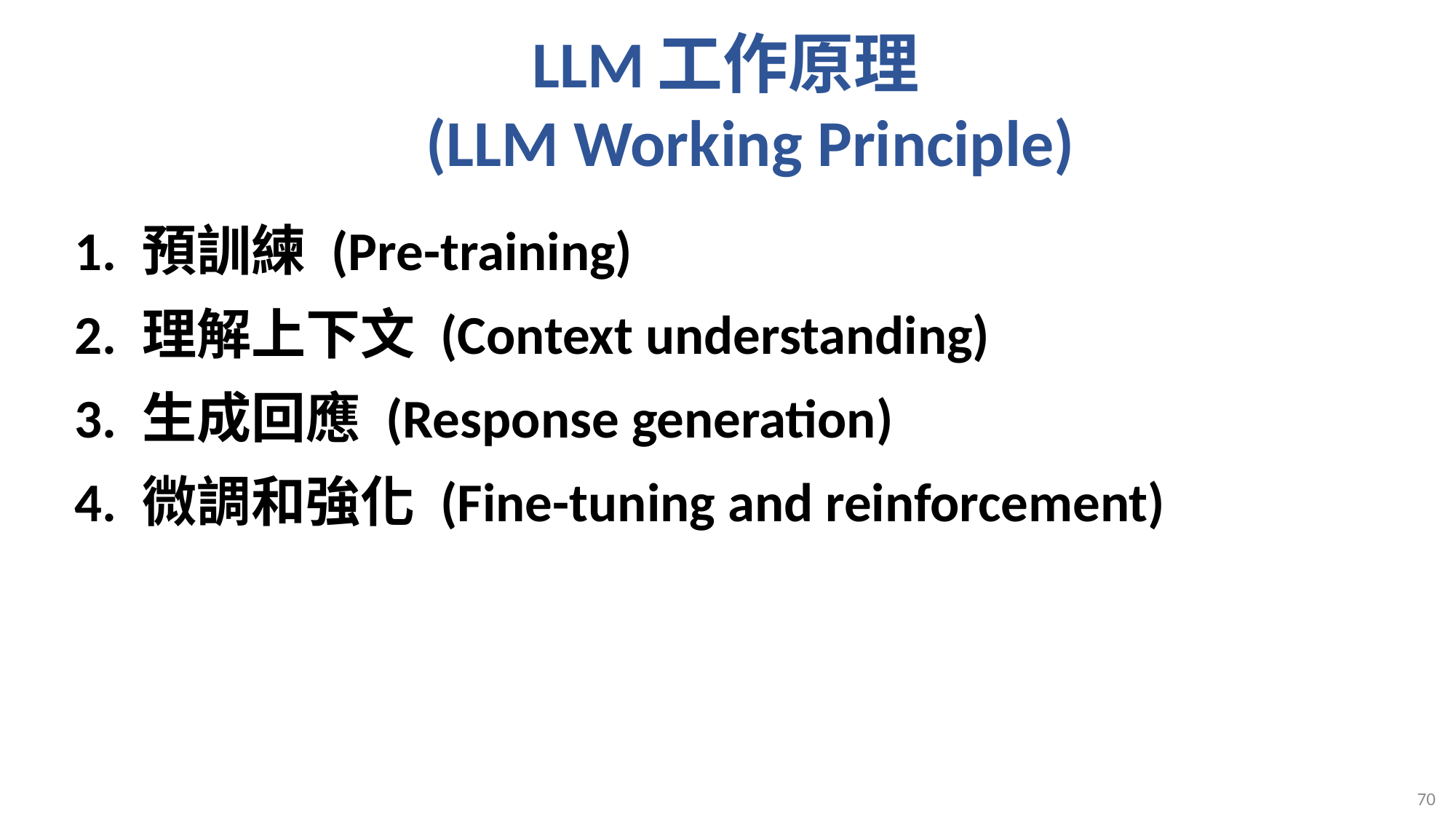

# LLM工作原理 (LLM Working Principle)
1. 預訓練 (Pre-training)
2. 理解上下文 (Context understanding)
3. 生成回應 (Response generation)
4. 微調和強化 (Fine-tuning and reinforcement)
70